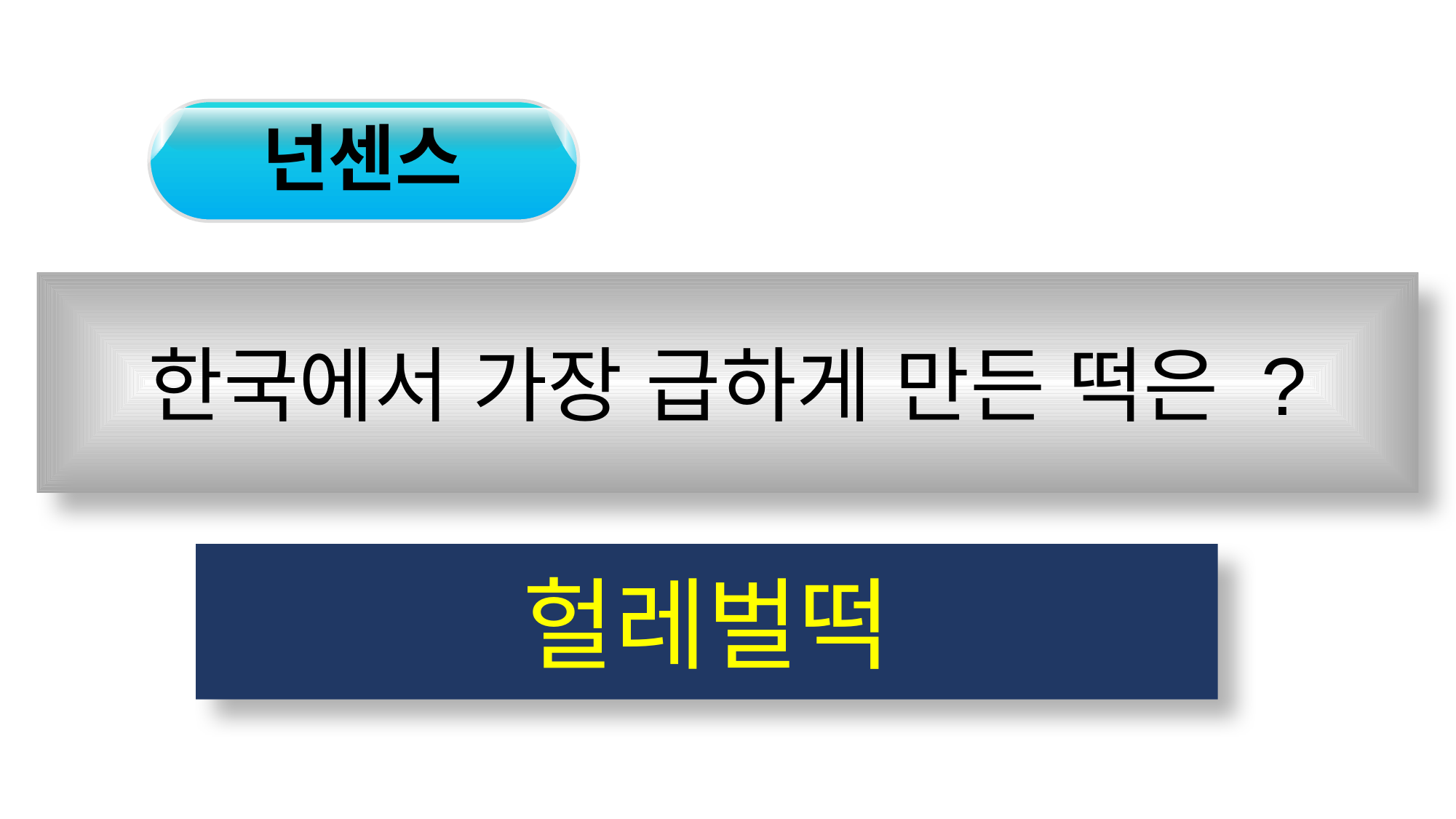

넌센스
한국에서 가장 급하게 만든 떡은 ?
헐레벌떡